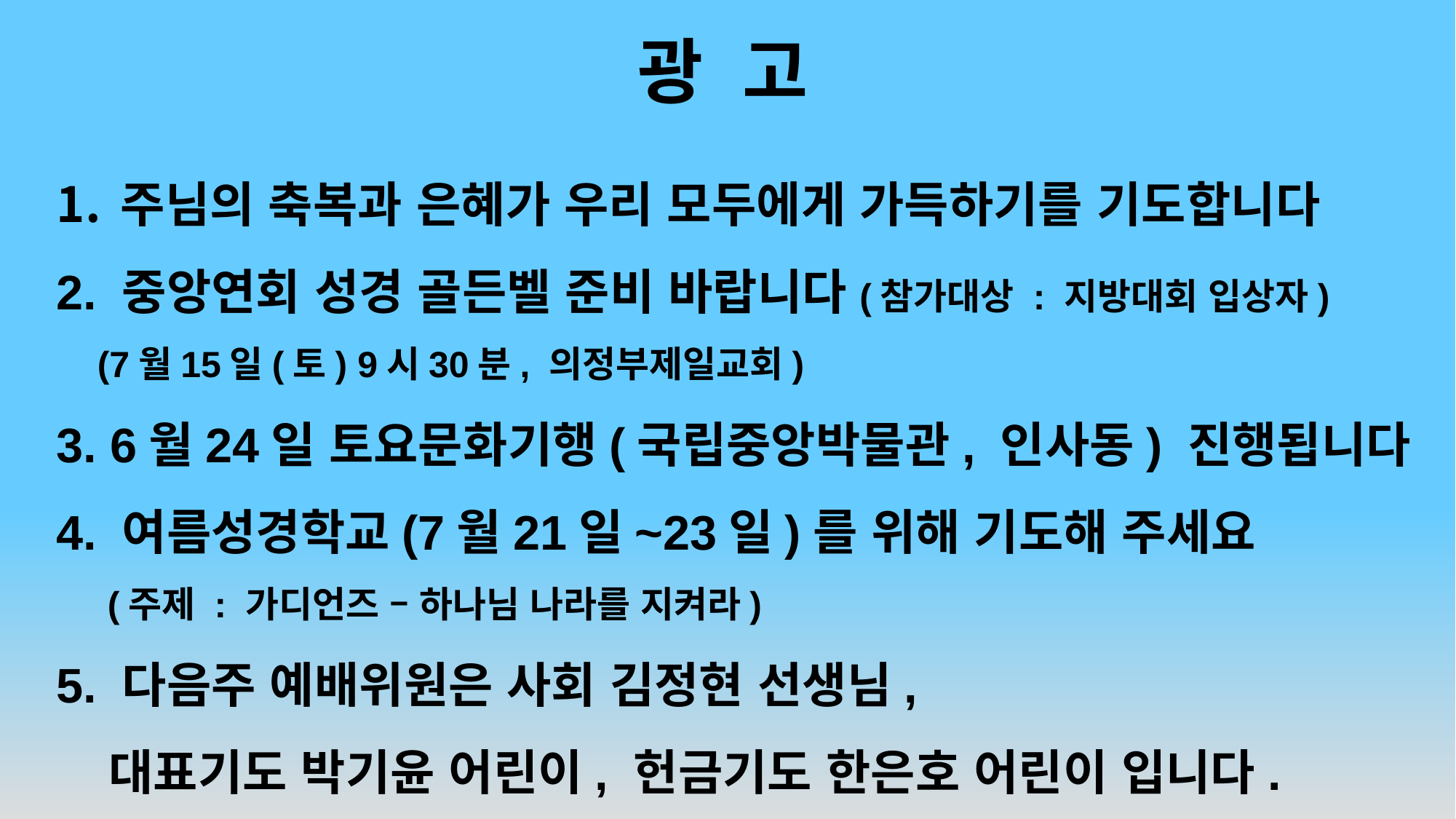

# 광  고
주님의 축복과 은혜가 우리 모두에게 가득하기를 기도합니다
2. 중앙연회 성경 골든벨 준비 바랍니다(참가대상 : 지방대회 입상자)
    (7월15일(토) 9시30분, 의정부제일교회)
3. 6월24일 토요문화기행(국립중앙박물관, 인사동) 진행됩니다
4. 여름성경학교(7월21일~23일)를 위해 기도해 주세요
     (주제 : 가디언즈 – 하나님 나라를 지켜라)
5. 다음주 예배위원은 사회 김정현 선생님,
   대표기도 박기윤 어린이, 헌금기도 한은호 어린이 입니다.